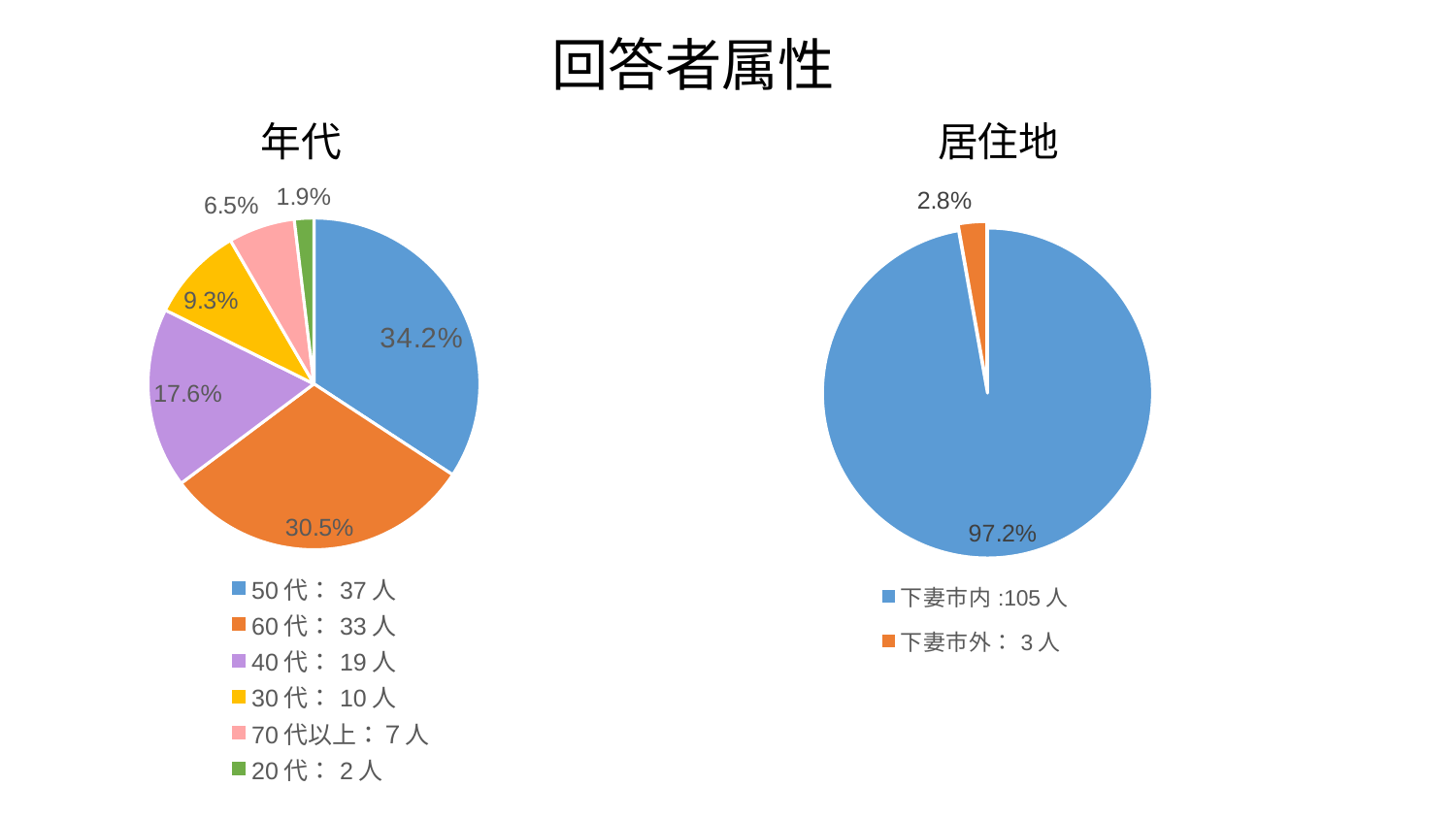

# 回答者属性
年代
居住地

### Chart

| Category | 居住地 |
|---|---|
| 下妻市内:105人 | 0.972 |
| 下妻市外：3人 | 0.028 |

### Chart

| Category |  | 列1 |
|---|---|---|
| 50代：37人 | 0.343 | 0.0 |
| 60代：33人 | 0.306 | 0.0 |
| 40代：19人 | 0.176 | 0.0 |
| 30代：10人 | 0.093 | 0.0 |
| 70代以上：７人 | 0.065 | 0.0 |
| 20代：2人 | 0.019 | 0.0 |
|  | None | 0.0 |